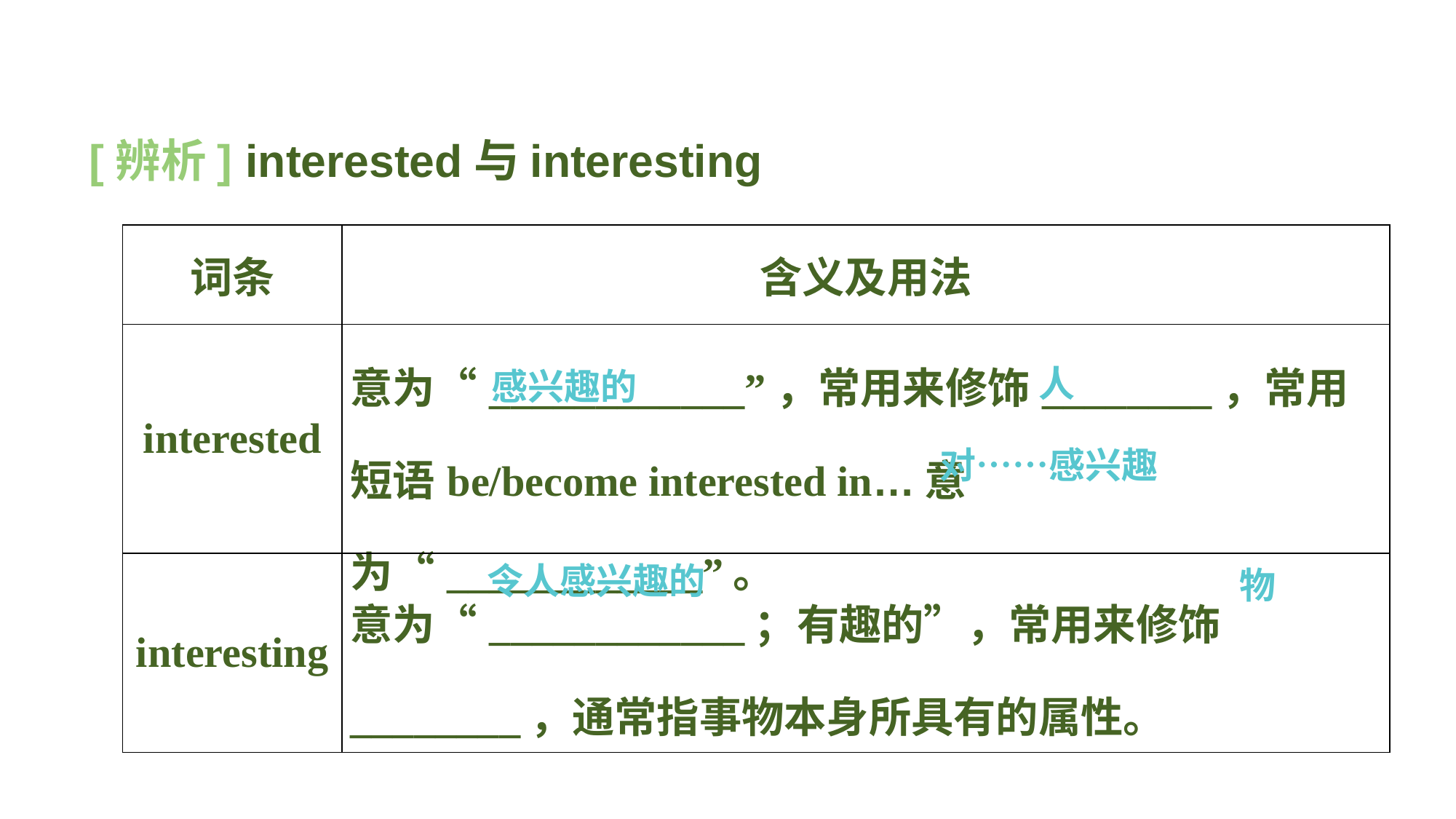

[辨析] interested与interesting
| 词条 | 含义及用法 |
| --- | --- |
| interested | 意为“\_\_\_\_\_\_\_\_\_\_\_\_”，常用来修饰\_\_\_\_\_\_\_\_，常用短语be/become interested in…意为“\_\_\_\_\_\_\_\_\_\_\_\_”。 |
| interesting | 意为“\_\_\_\_\_\_\_\_\_\_\_\_；有趣的”，常用来修饰\_\_\_\_\_\_\_\_，通常指事物本身所具有的属性。 |
人
感兴趣的
对……感兴趣
令人感兴趣的
 物